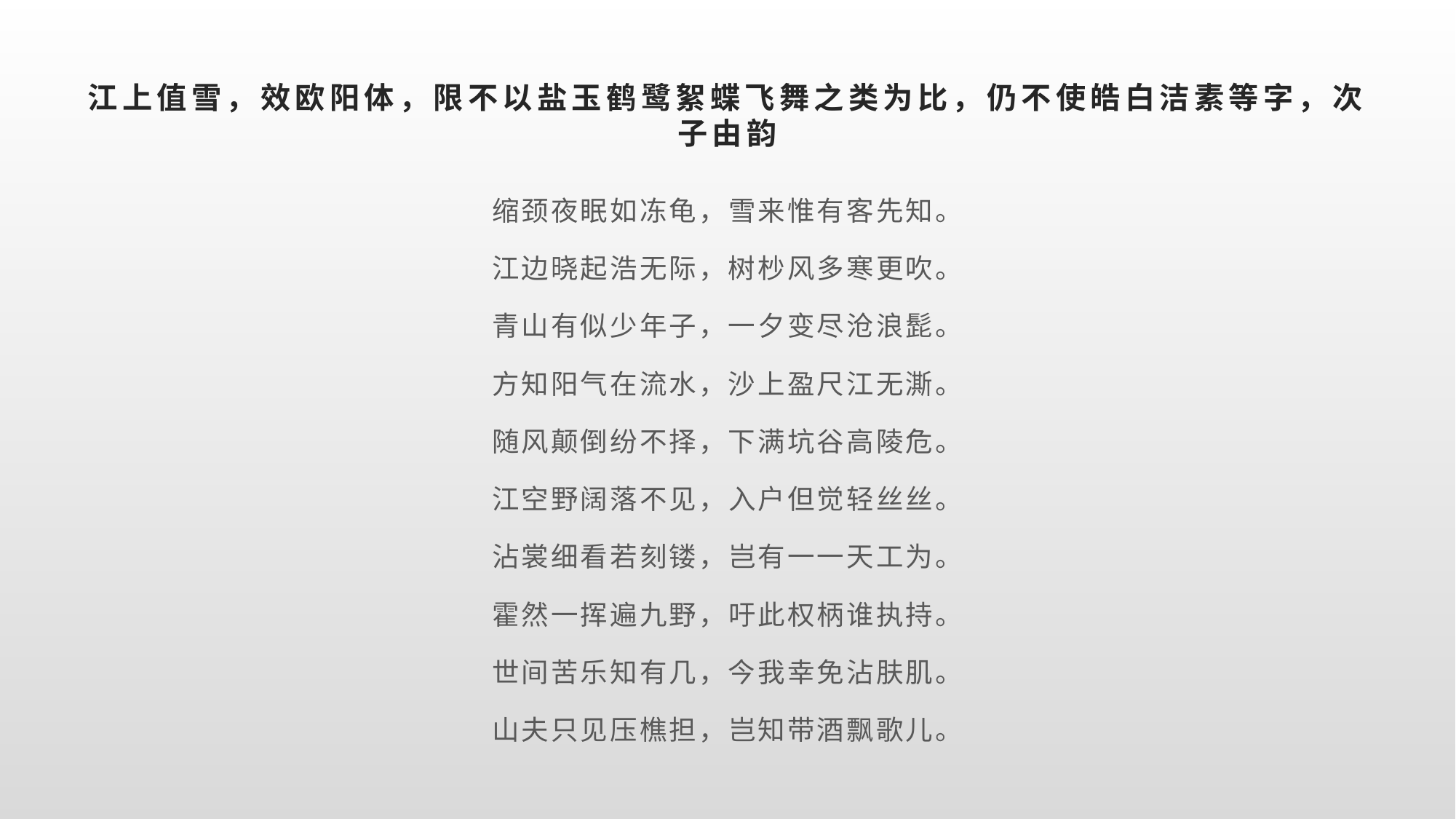

# 江上值雪，效欧阳体，限不以盐玉鹤鹭絮蝶飞舞之类为比，仍不使皓白洁素等字，次子由韵
缩颈夜眠如冻龟，雪来惟有客先知。
江边晓起浩无际，树杪风多寒更吹。
青山有似少年子，一夕变尽沧浪髭。
方知阳气在流水，沙上盈尺江无澌。
随风颠倒纷不择，下满坑谷高陵危。
江空野阔落不见，入户但觉轻丝丝。
沾裳细看若刻镂，岂有一一天工为。
霍然一挥遍九野，吁此权柄谁执持。
世间苦乐知有几，今我幸免沾肤肌。
山夫只见压樵担，岂知带酒飘歌儿。